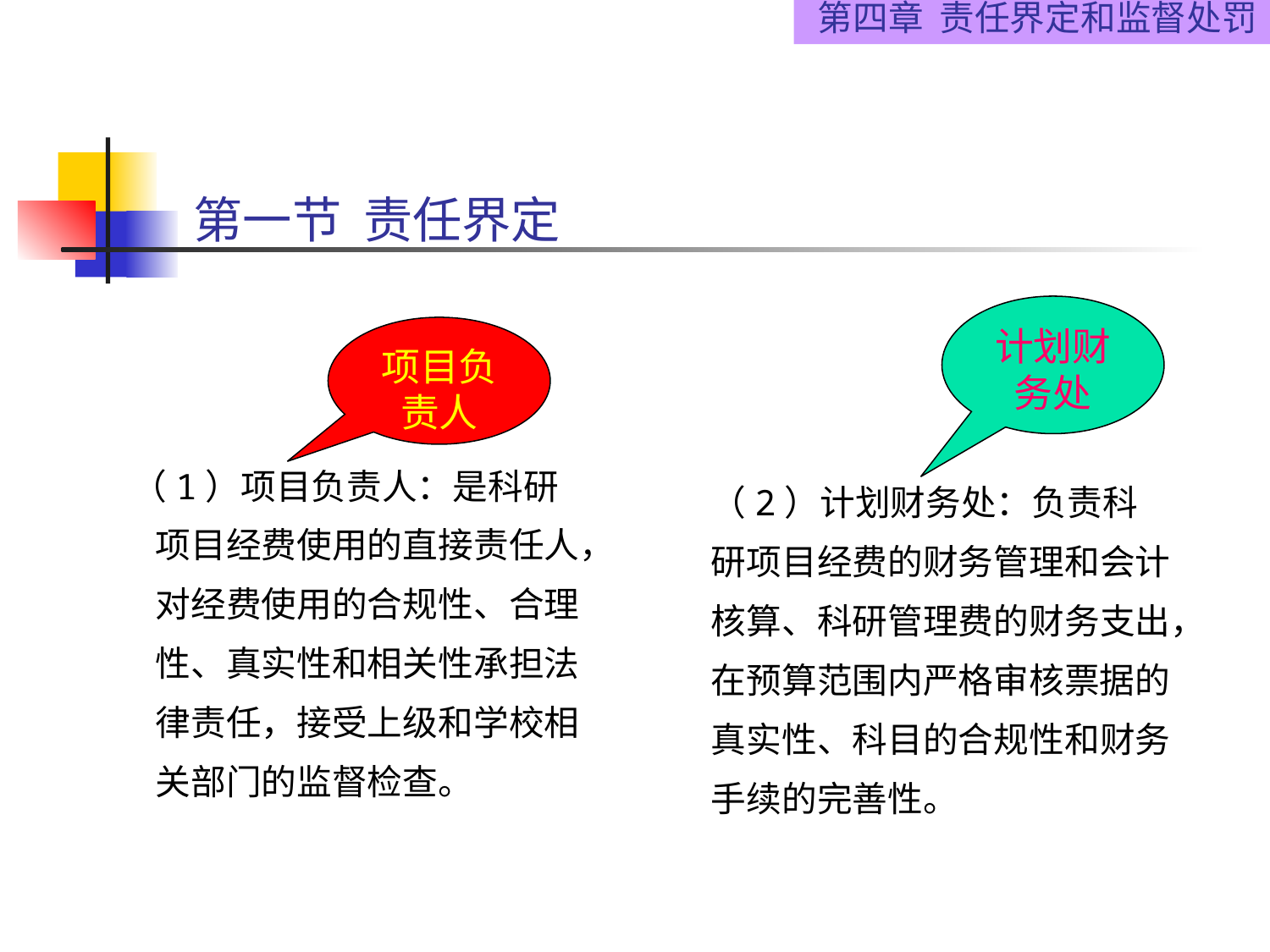

第四章  责任界定和监督处罚
第一节  责任界定
计划财务处
项目负责人

  （1）项目负责人：是科研项目经费使用的直接责任人，对经费使用的合规性、合理性、真实性和相关性承担法律责任，接受上级和学校相关部门的监督检查。
（2）计划财务处：负责科研项目经费的财务管理和会计核算、科研管理费的财务支出，在预算范围内严格审核票据的真实性、科目的合规性和财务手续的完善性。